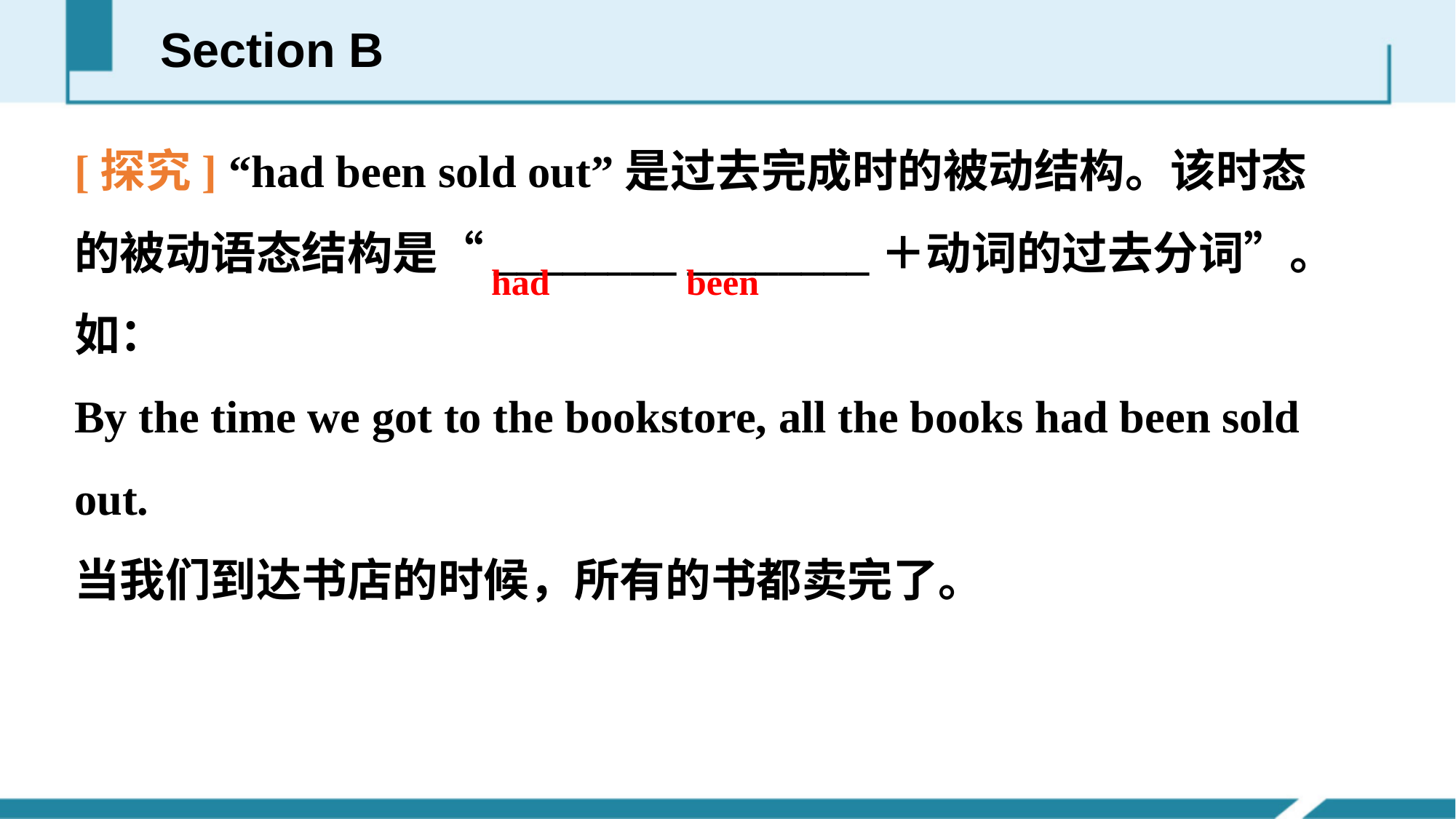

Section B
[探究] “had been sold out”是过去完成时的被动结构。该时态的被动语态结构是“________ ________＋动词的过去分词”。如：
By the time we got to the bookstore, all the books had been sold out.
当我们到达书店的时候，所有的书都卖完了。
had               been